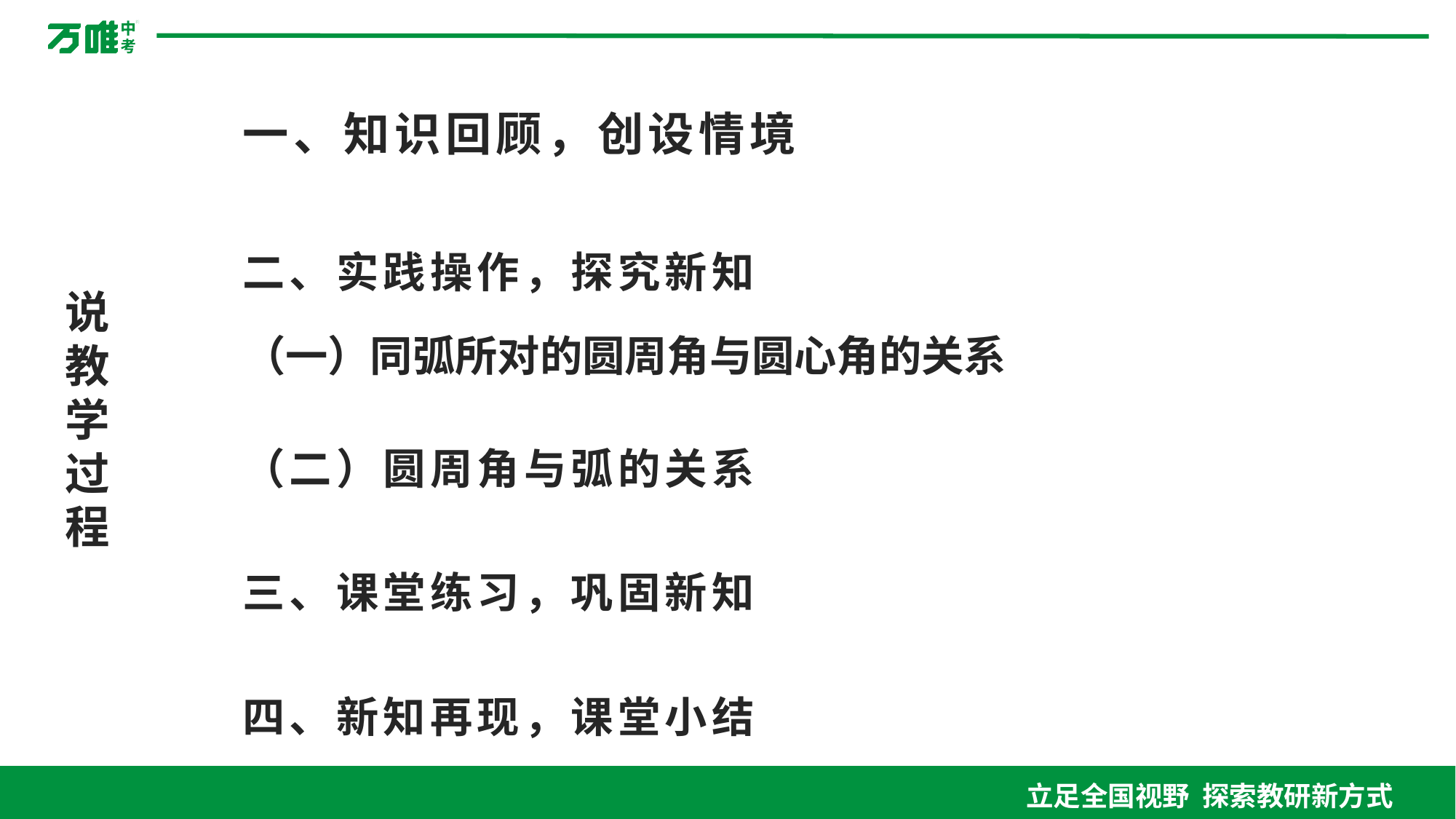

一、知识回顾，创设情境
二、实践操作，探究新知
# 说教学过程
（一）同弧所对的圆周角与圆心角的关系
（二）圆周角与弧的关系
三、课堂练习，巩固新知
四、新知再现，课堂小结